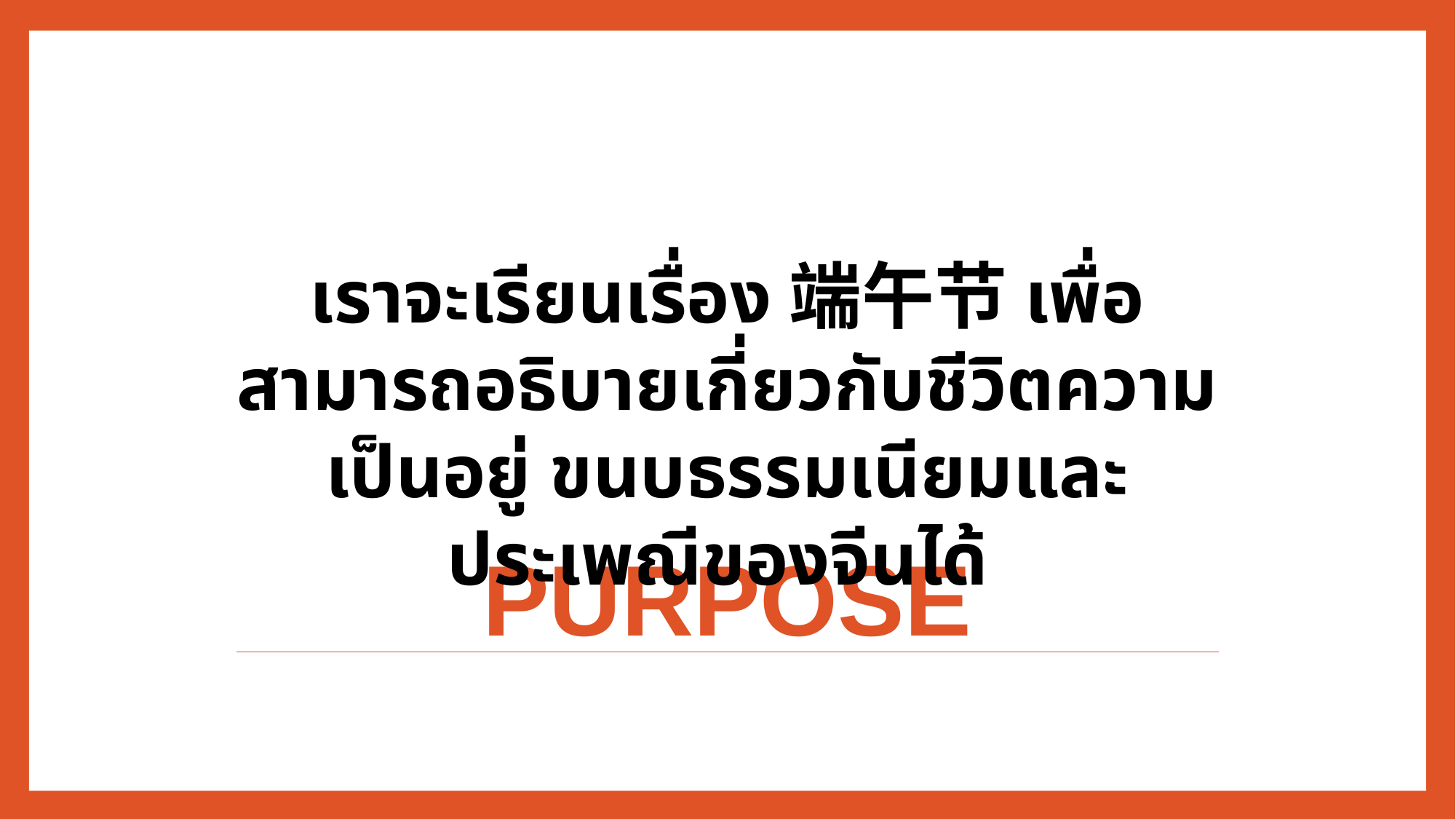

เราจะเรียนเรื่อง端午节เพื่อสามารถอธิบายเกี่ยวกับชีวิตความเป็นอยู่ ขนบธรรมเนียมและประเพณีของจีนได้
Purpose